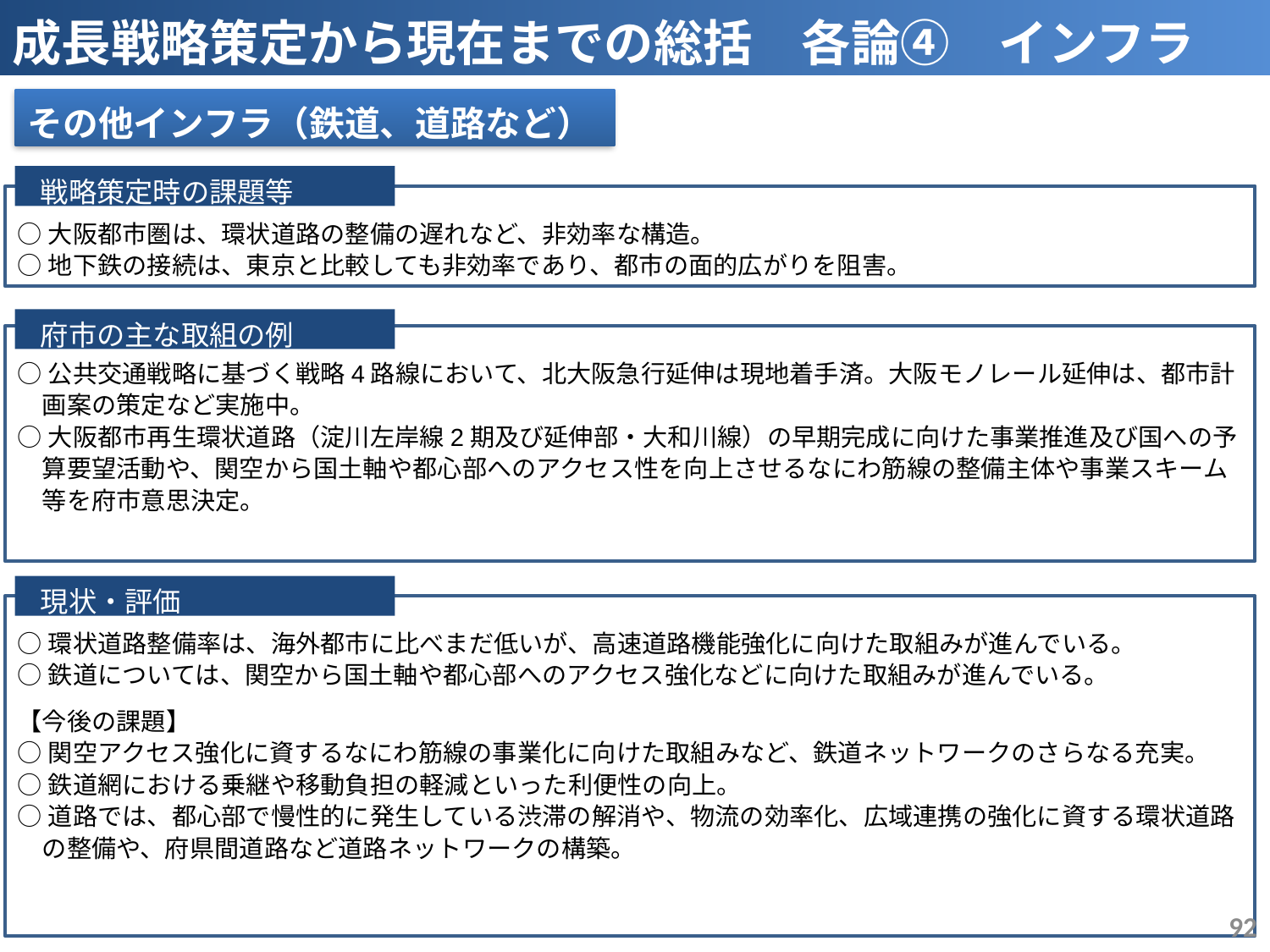

成長戦略策定から現在までの総括　各論④　インフラ
その他インフラ（鉄道、道路など）
 戦略策定時の課題等
○大阪都市圏は、環状道路の整備の遅れなど、非効率な構造。
○地下鉄の接続は、東京と比較しても非効率であり、都市の面的広がりを阻害。
 府市の主な取組の例
○公共交通戦略に基づく戦略4路線において、北大阪急行延伸は現地着手済。大阪モノレール延伸は、都市計
　画案の策定など実施中。
○大阪都市再生環状道路（淀川左岸線2期及び延伸部・大和川線）の早期完成に向けた事業推進及び国への予
　算要望活動や、関空から国土軸や都心部へのアクセス性を向上させるなにわ筋線の整備主体や事業スキーム
　等を府市意思決定。

 現状・評価
○環状道路整備率は、海外都市に比べまだ低いが、高速道路機能強化に向けた取組みが進んでいる。
○鉄道については、関空から国土軸や都心部へのアクセス強化などに向けた取組みが進んでいる。
【今後の課題】
○関空アクセス強化に資するなにわ筋線の事業化に向けた取組みなど、鉄道ネットワークのさらなる充実。
○鉄道網における乗継や移動負担の軽減といった利便性の向上。
○道路では、都心部で慢性的に発生している渋滞の解消や、物流の効率化、広域連携の強化に資する環状道路
　の整備や、府県間道路など道路ネットワークの構築。

92